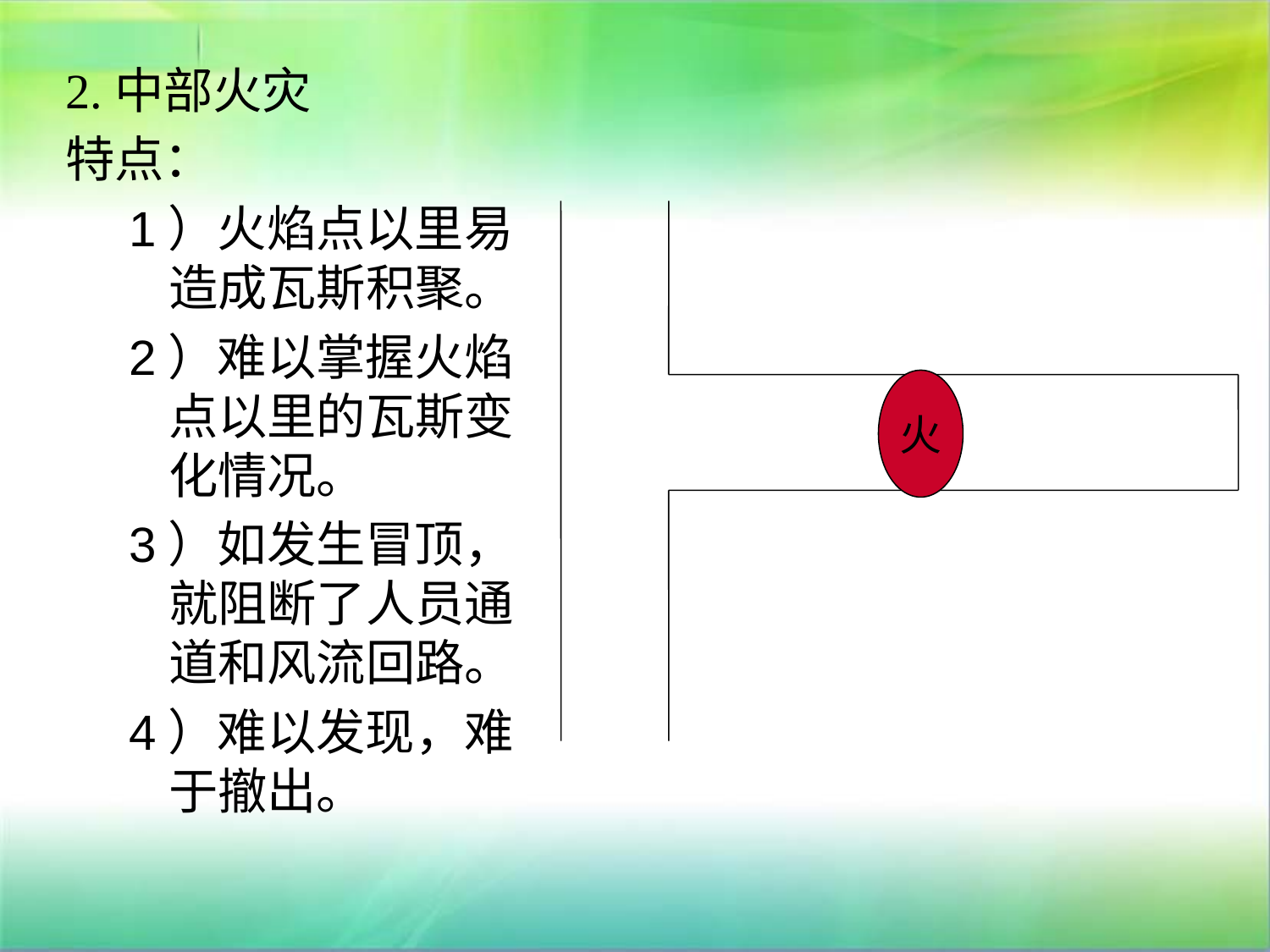

2.中部火灾
特点：
1）火焰点以里易造成瓦斯积聚。
2）难以掌握火焰点以里的瓦斯变化情况。
3）如发生冒顶，就阻断了人员通道和风流回路。
4）难以发现，难于撤出。

火